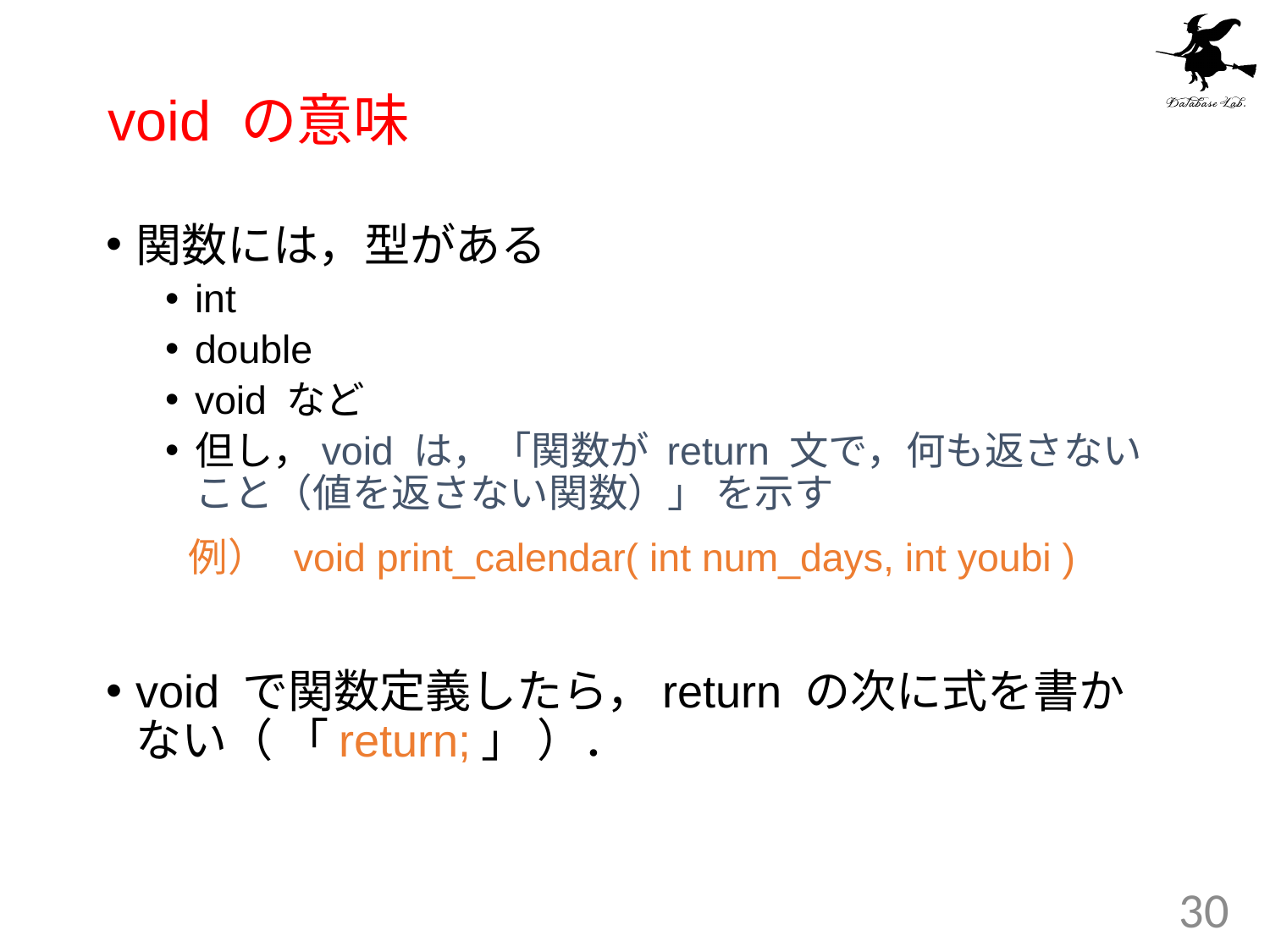

# void の意味
関数には，型がある
int
double
void など
但し，void は，「関数が return 文で，何も返さないこと（値を返さない関数）」 を示す
        例）  void print_calendar( int num_days, int youbi )

void で関数定義したら，return の次に式を書かない（ 「return;」 ）．
30